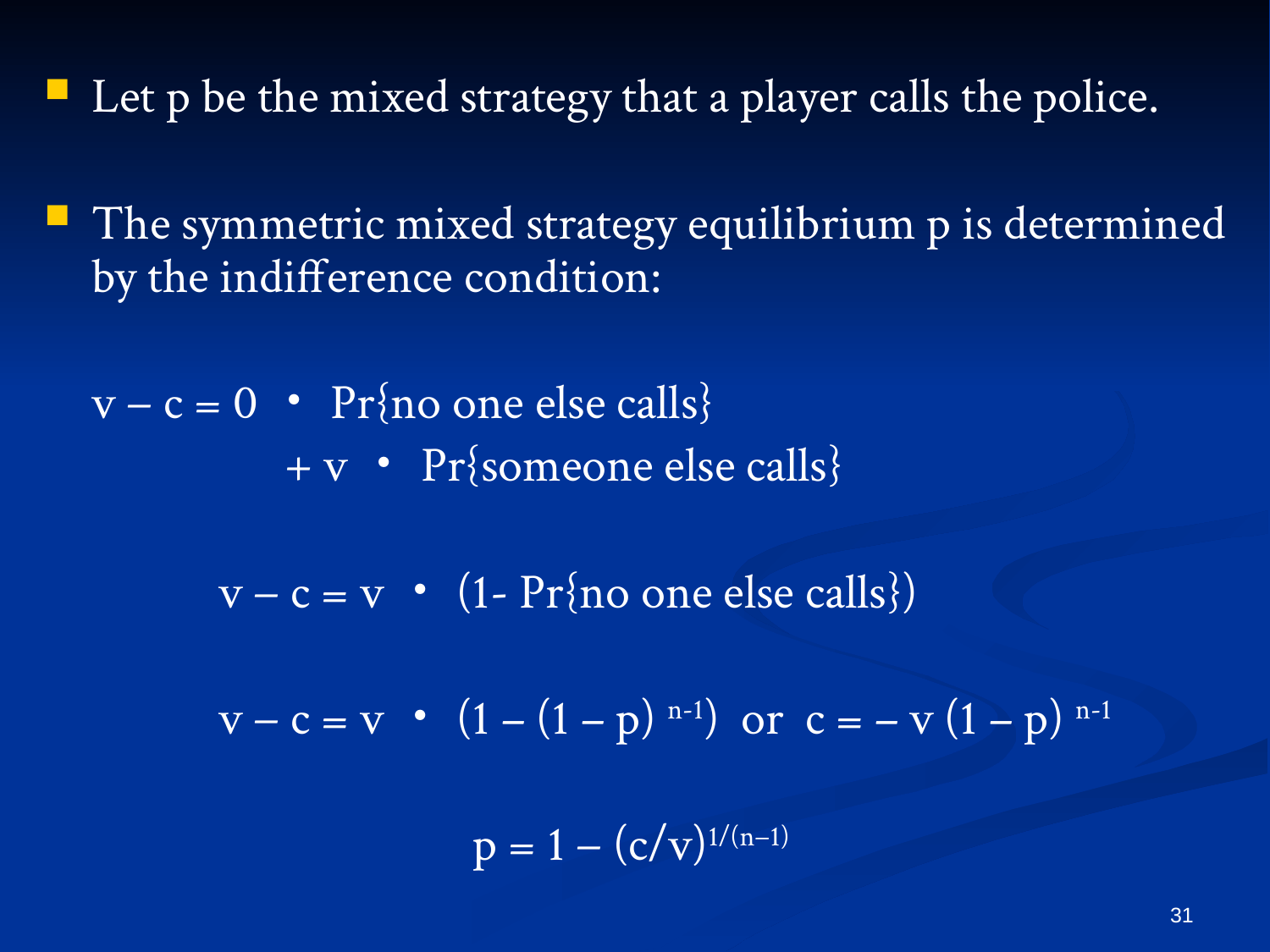

Let p be the mixed strategy that a player calls the police.

The symmetric mixed strategy equilibrium p is determined by the indifference condition:

	v − c = 0・Pr{no one else calls}
		      + v・Pr{someone else calls}

		v − c = v・(1- Pr{no one else calls})

		v − c = v・(1 – (1 – p) n-1)  or  c = – v (1 – p) n-1

				p = 1 − (c/v)1/(n−1)

31